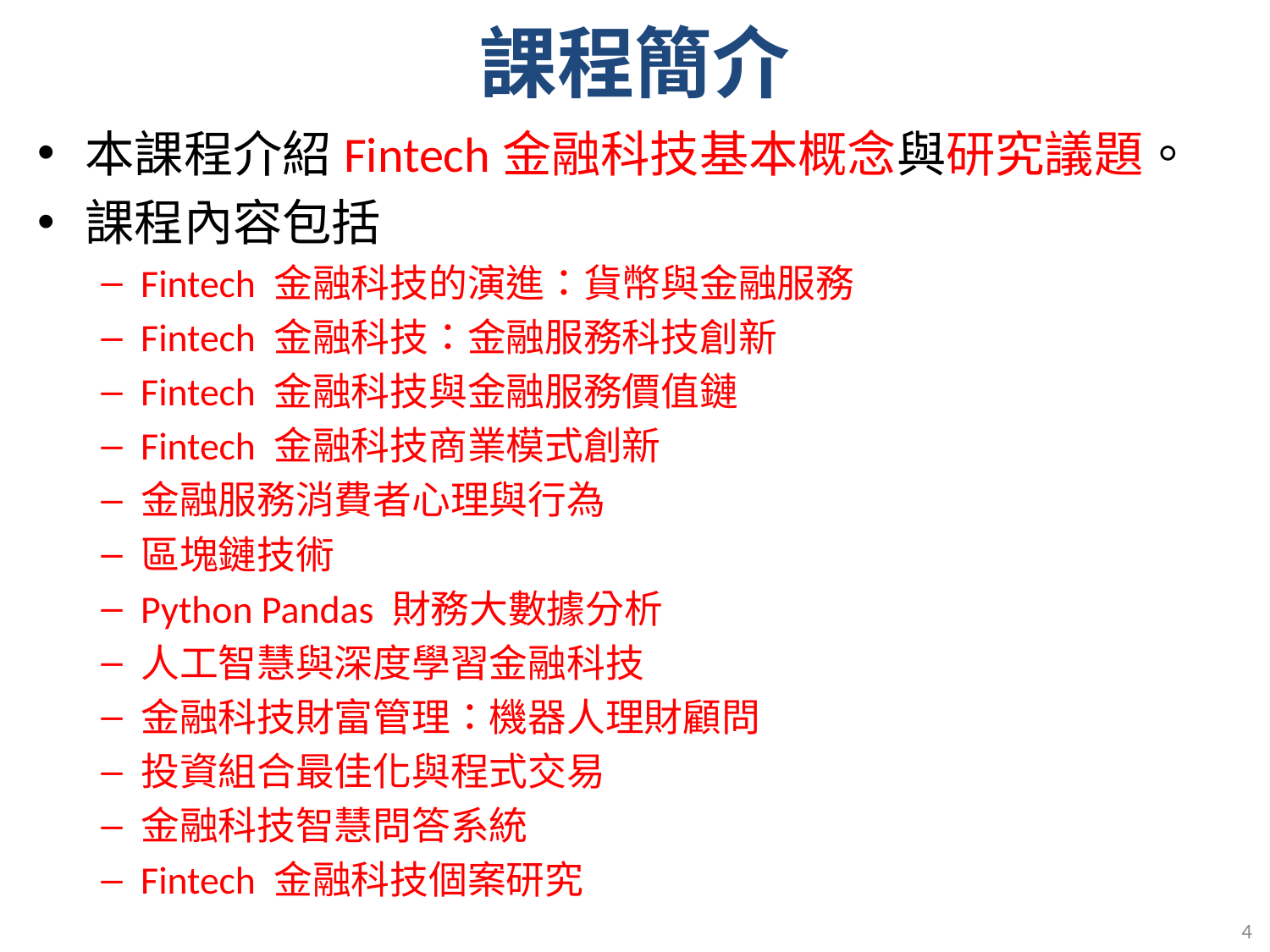

# 課程簡介
本課程介紹Fintech金融科技基本概念與研究議題。
課程內容包括
Fintech 金融科技的演進：貨幣與金融服務
Fintech 金融科技：金融服務科技創新
Fintech 金融科技與金融服務價值鏈
Fintech 金融科技商業模式創新
金融服務消費者心理與行為
區塊鏈技術
Python Pandas 財務大數據分析
人工智慧與深度學習金融科技
金融科技財富管理：機器人理財顧問
投資組合最佳化與程式交易
金融科技智慧問答系統
Fintech 金融科技個案研究

4